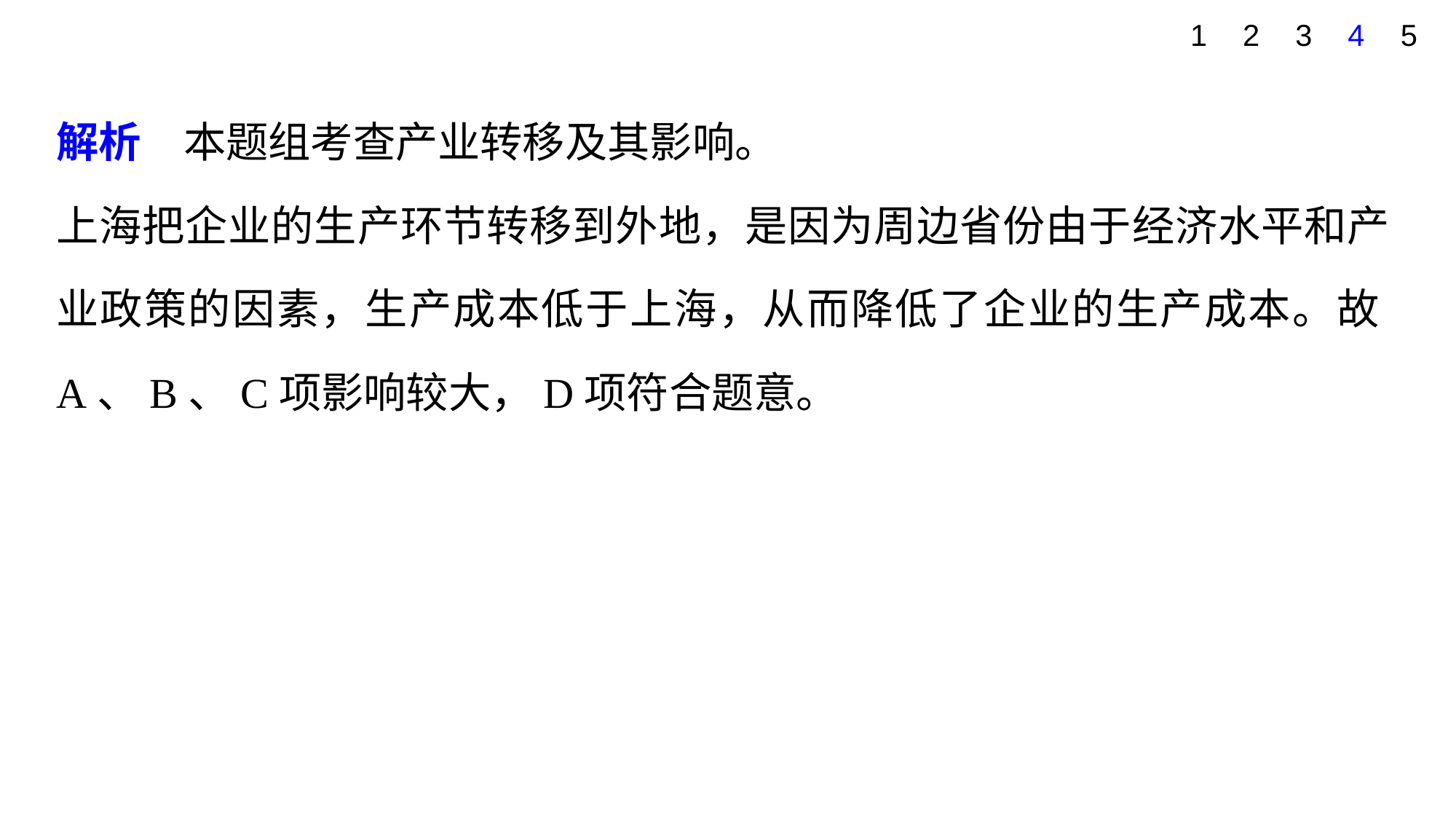

1
2
3
4
5
解析　本题组考查产业转移及其影响。
上海把企业的生产环节转移到外地，是因为周边省份由于经济水平和产业政策的因素，生产成本低于上海，从而降低了企业的生产成本。故A、B、C项影响较大，D项符合题意。